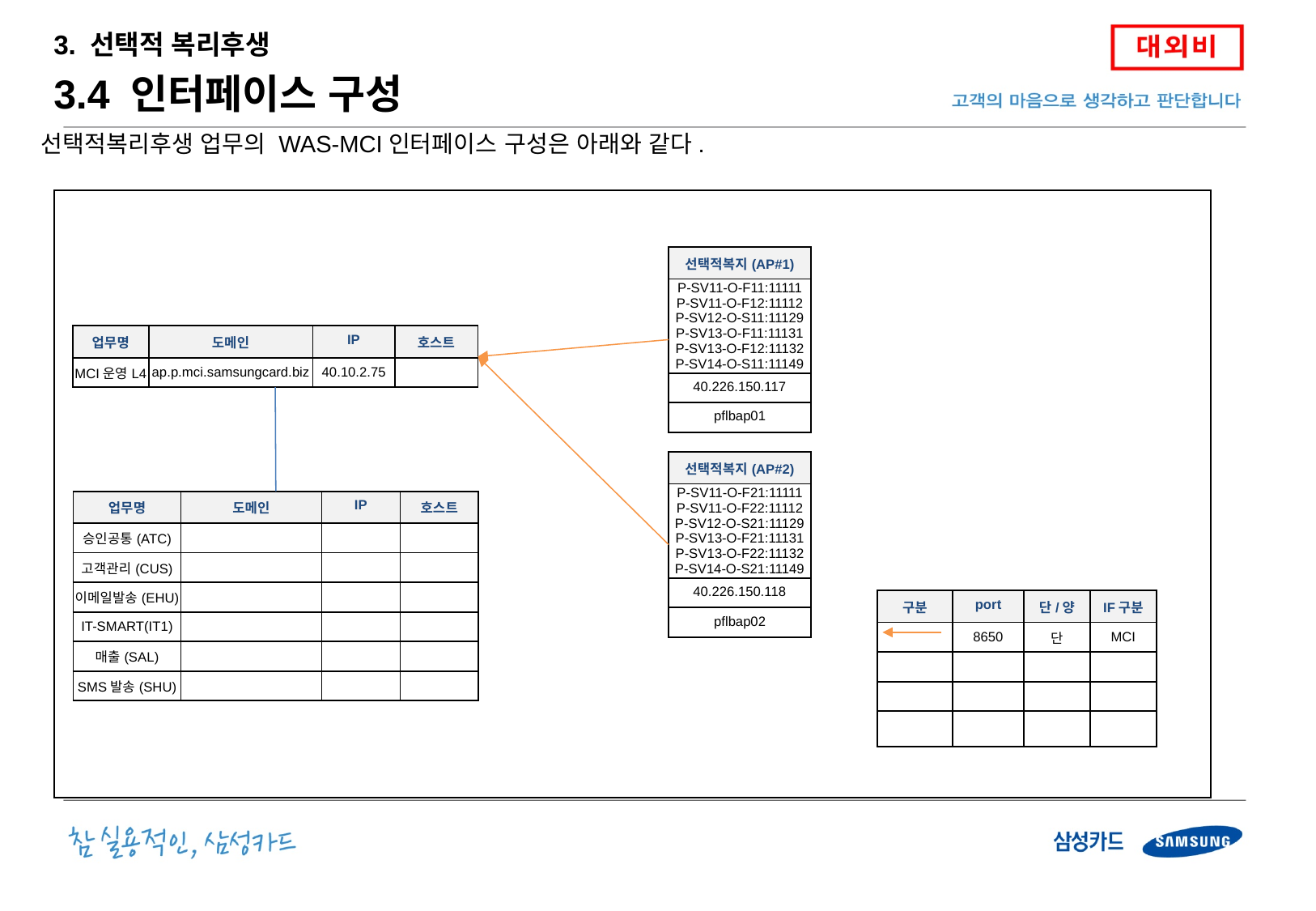

3. 선택적 복리후생
3.4 인터페이스 구성
선택적복리후생 업무의 WAS-MCI인터페이스 구성은 아래와 같다.

| 선택적복지(AP#1) |
| --- |
| P-SV11-O-F11:11111 P-SV11-O-F12:11112 P-SV12-O-S11:11129 P-SV13-O-F11:11131 P-SV13-O-F12:11132 P-SV14-O-S11:11149 |
| 40.226.150.117 |
| pflbap01 |
| 업무명 | 도메인 | IP | 호스트 |
| --- | --- | --- | --- |
| MCI운영L4 | ap.p.mci.samsungcard.biz | 40.10.2.75 |  |
| 선택적복지(AP#2) |
| --- |
| P-SV11-O-F21:11111 P-SV11-O-F22:11112 P-SV12-O-S21:11129 P-SV13-O-F21:11131 P-SV13-O-F22:11132 P-SV14-O-S21:11149 |
| 40.226.150.118 |
| pflbap02 |
| 업무명 | 도메인 | IP | 호스트 |
| --- | --- | --- | --- |
| 승인공통(ATC) |  |  |  |
| 고객관리(CUS) |  |  |  |
| 이메일발송(EHU) |  |  |  |
| IT-SMART(IT1) |  |  |  |
| 매출(SAL) |  |  |  |
| SMS발송(SHU) |  |  |  |
| 구분 | port | 단/양 | IF구분 |
| --- | --- | --- | --- |
|  | 8650 | 단 | MCI |
|  |  |  |  |
|  |  |  |  |
|  |  |  |  |